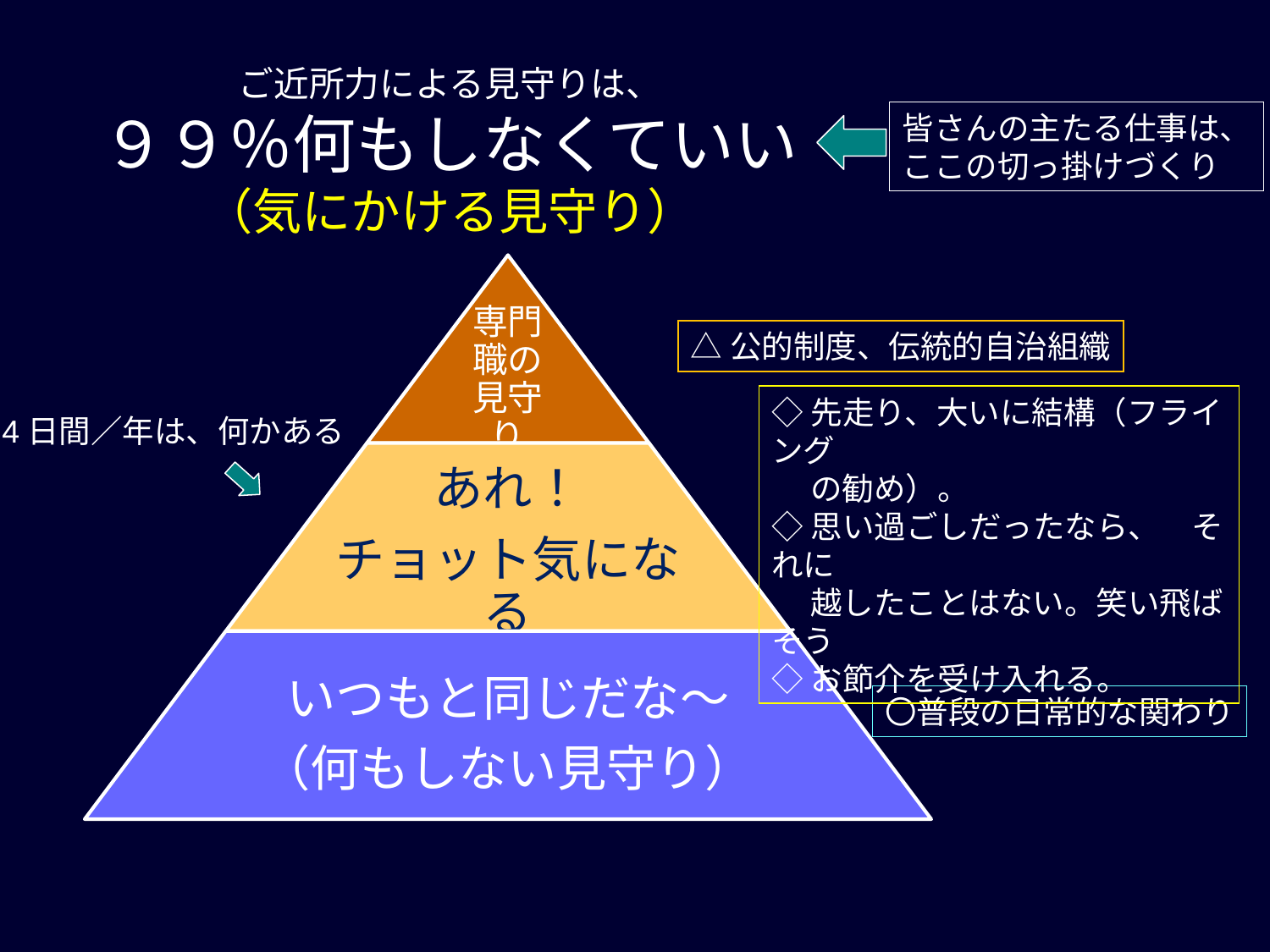

ご近所力による見守りは、
９９％何もしなくていい
（気にかける見守り）
皆さんの主たる仕事は、
ここの切っ掛けづくり

専門職の見守り
あれ！
チョット気になる
いつもと同じだな～
（何もしない見守り）
△公的制度、伝統的自治組織
◇先走り、大いに結構（フライング
　 の勧め）。
◇思い過ごしだったなら、　それに
　 越したことはない。笑い飛ばそう
◇お節介を受け入れる。
4日間／年は、何かある

〇普段の日常的な関わり